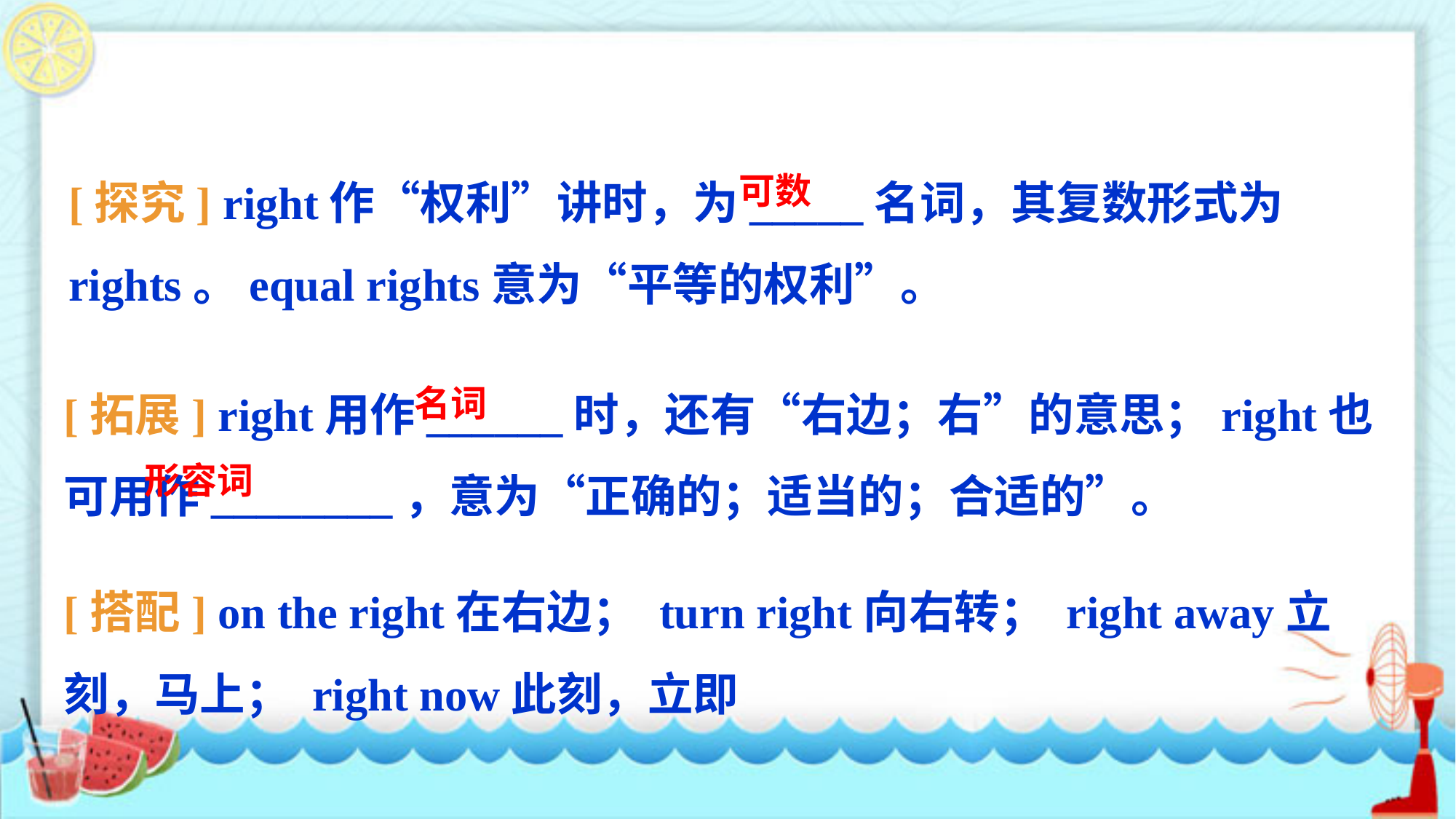

[探究] right作“权利”讲时，为_____名词，其复数形式为rights。equal rights意为“平等的权利”。
可数
[拓展] right用作______时，还有“右边；右”的意思；right也可用作________，意为“正确的；适当的；合适的”。
名词
形容词
[搭配] on the right在右边； turn right向右转； right away立刻，马上； right now此刻，立即